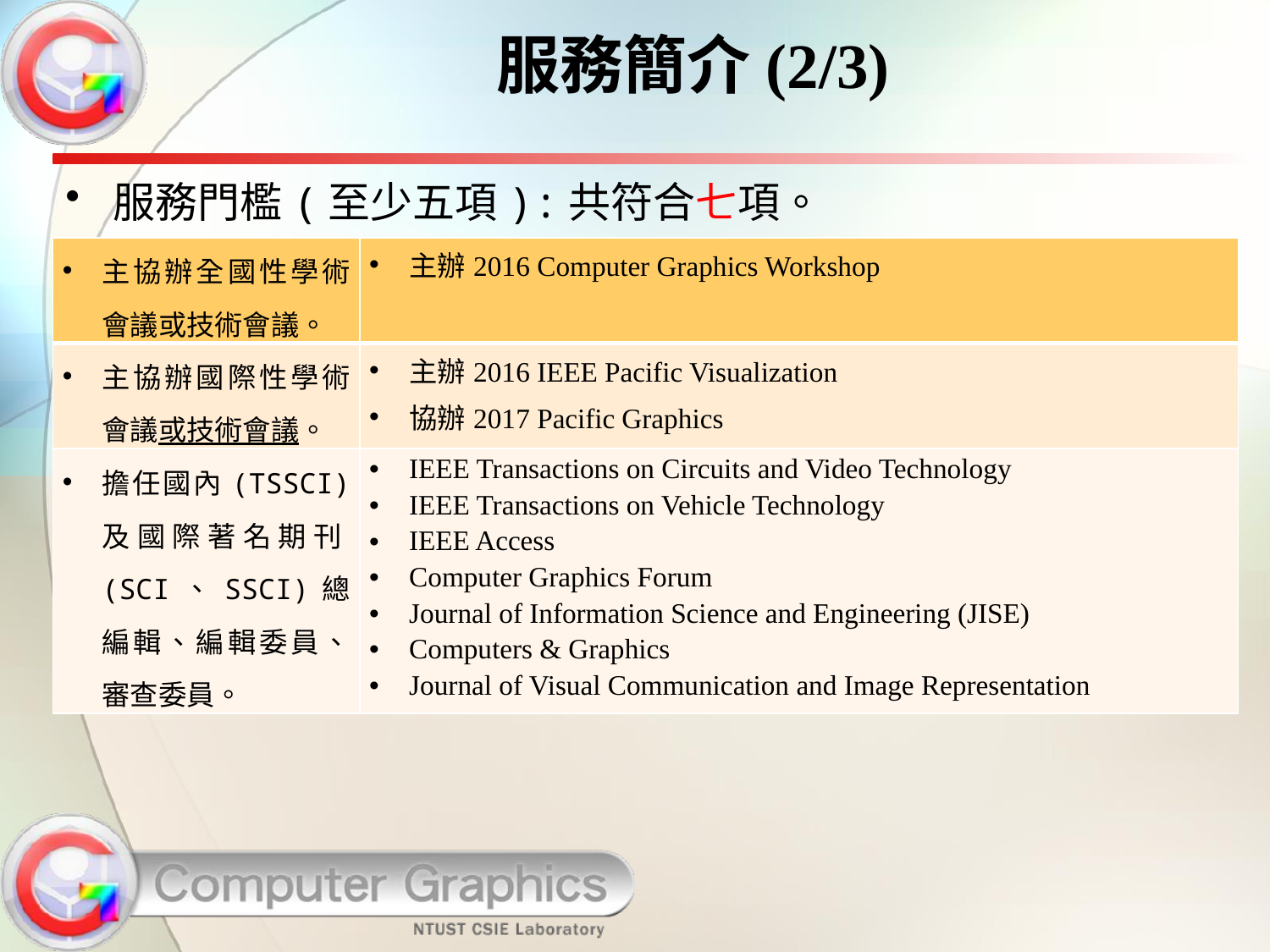

# 服務簡介(2/3)
服務門檻(至少五項):共符合七項。
| 主協辦全國性學術會議或技術會議。 | 主辦2016 Computer Graphics Workshop |
| --- | --- |
| 主協辦國際性學術會議或技術會議。 | 主辦2016 IEEE Pacific Visualization 協辦2017 Pacific Graphics |
| 擔任國內(TSSCI) 及國際著名期刊(SCI、SSCI)總編輯、編輯委員、審查委員。 | IEEE Transactions on Circuits and Video Technology IEEE Transactions on Vehicle Technology IEEE Access Computer Graphics Forum Journal of Information Science and Engineering (JISE) Computers & Graphics Journal of Visual Communication and Image Representation |